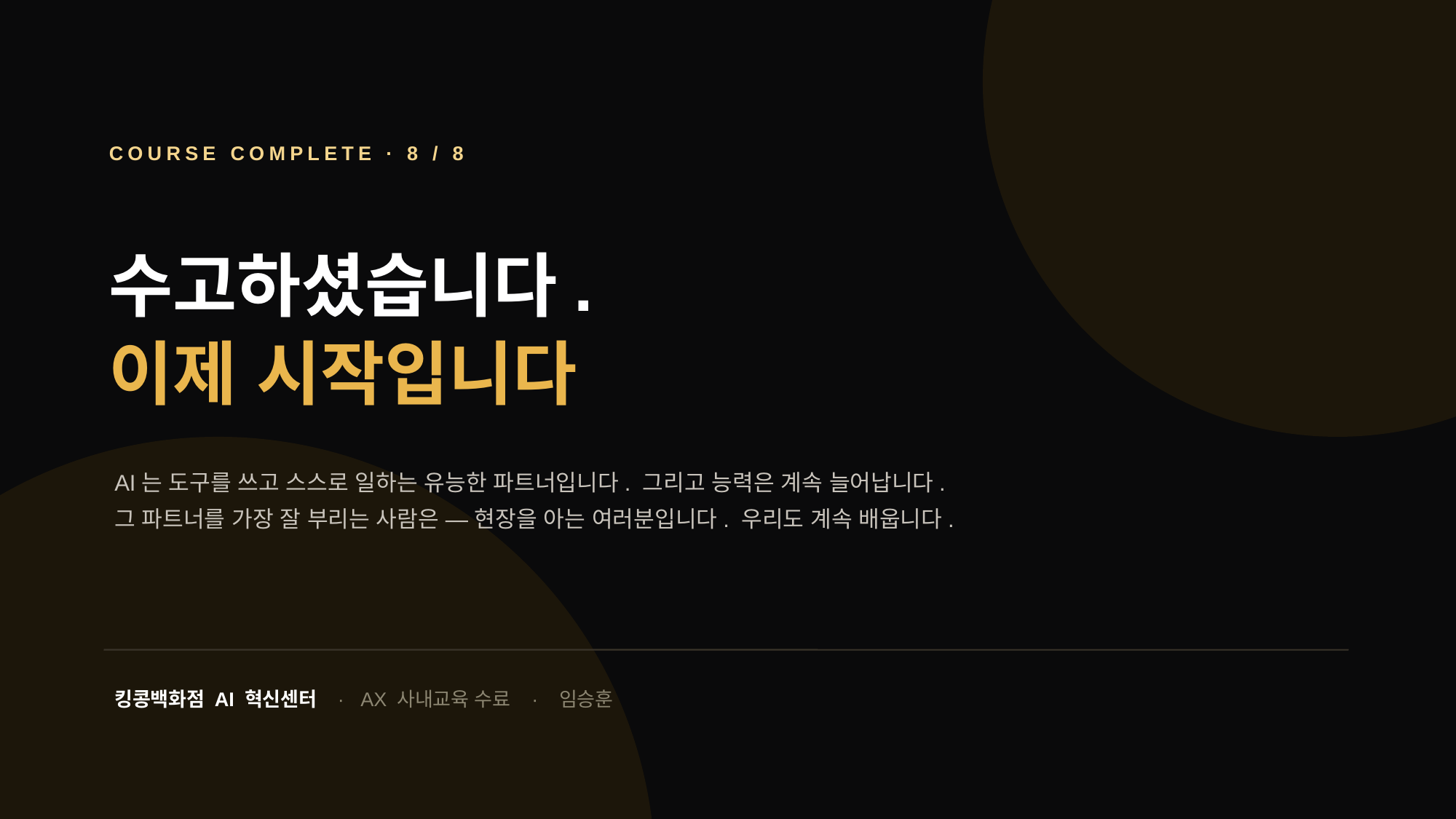

COURSE COMPLETE · 8 / 8
수고하셨습니다.
이제 시작입니다

AI는 도구를 쓰고 스스로 일하는 유능한 파트너입니다. 그리고 능력은 계속 늘어납니다.
그 파트너를 가장 잘 부리는 사람은 — 현장을 아는 여러분입니다. 우리도 계속 배웁니다.

킹콩백화점 AI 혁신센터   ·   AX 사내교육 수료   ·   임승훈